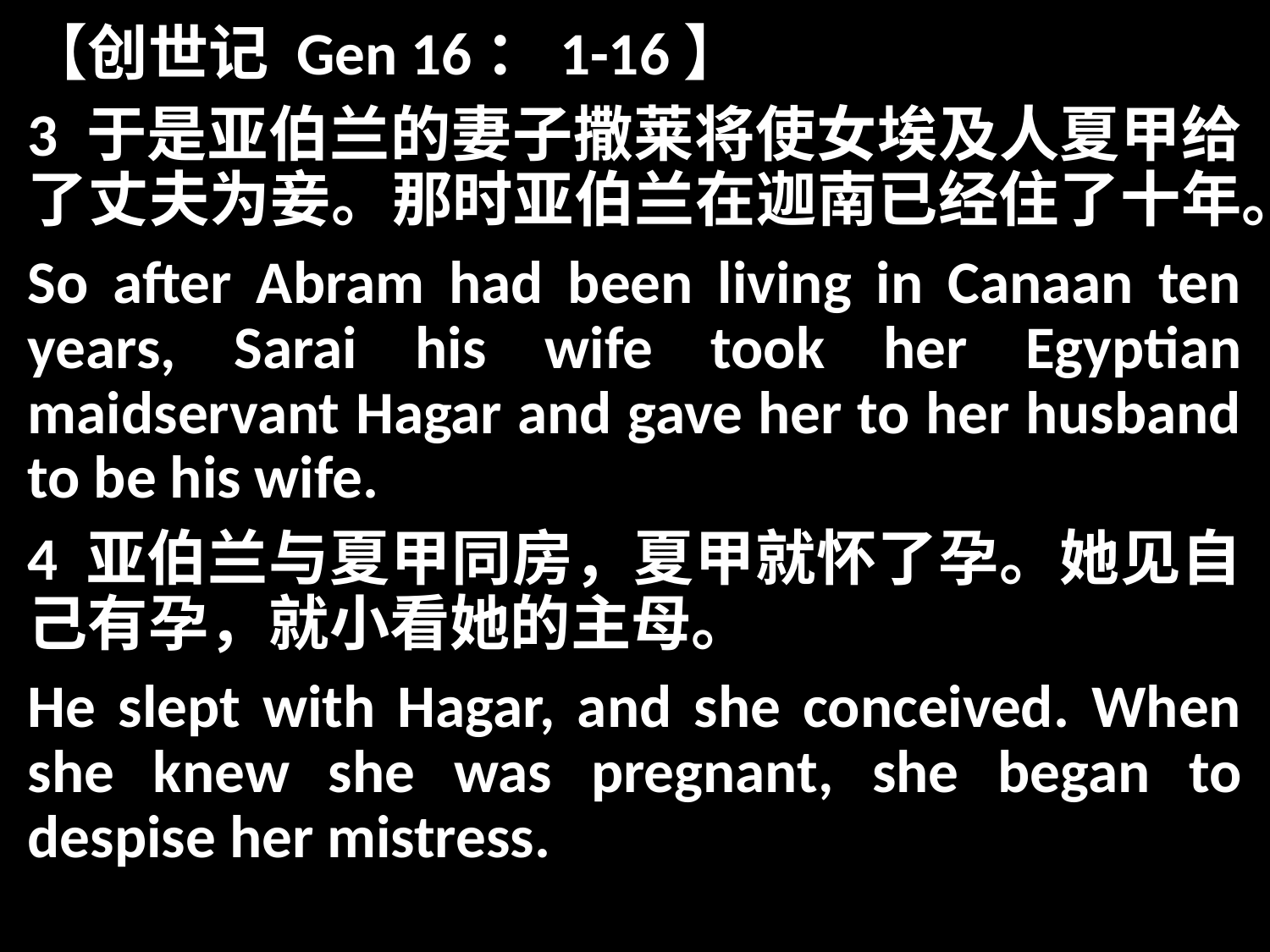

【创世记 Gen 16：1-16】
3 于是亚伯兰的妻子撒莱将使女埃及人夏甲给了丈夫为妾。那时亚伯兰在迦南已经住了十年。
So after Abram had been living in Canaan ten years, Sarai his wife took her Egyptian maidservant Hagar and gave her to her husband to be his wife.
4 亚伯兰与夏甲同房，夏甲就怀了孕。她见自己有孕，就小看她的主母。
He slept with Hagar, and she conceived. When she knew she was pregnant, she began to despise her mistress.